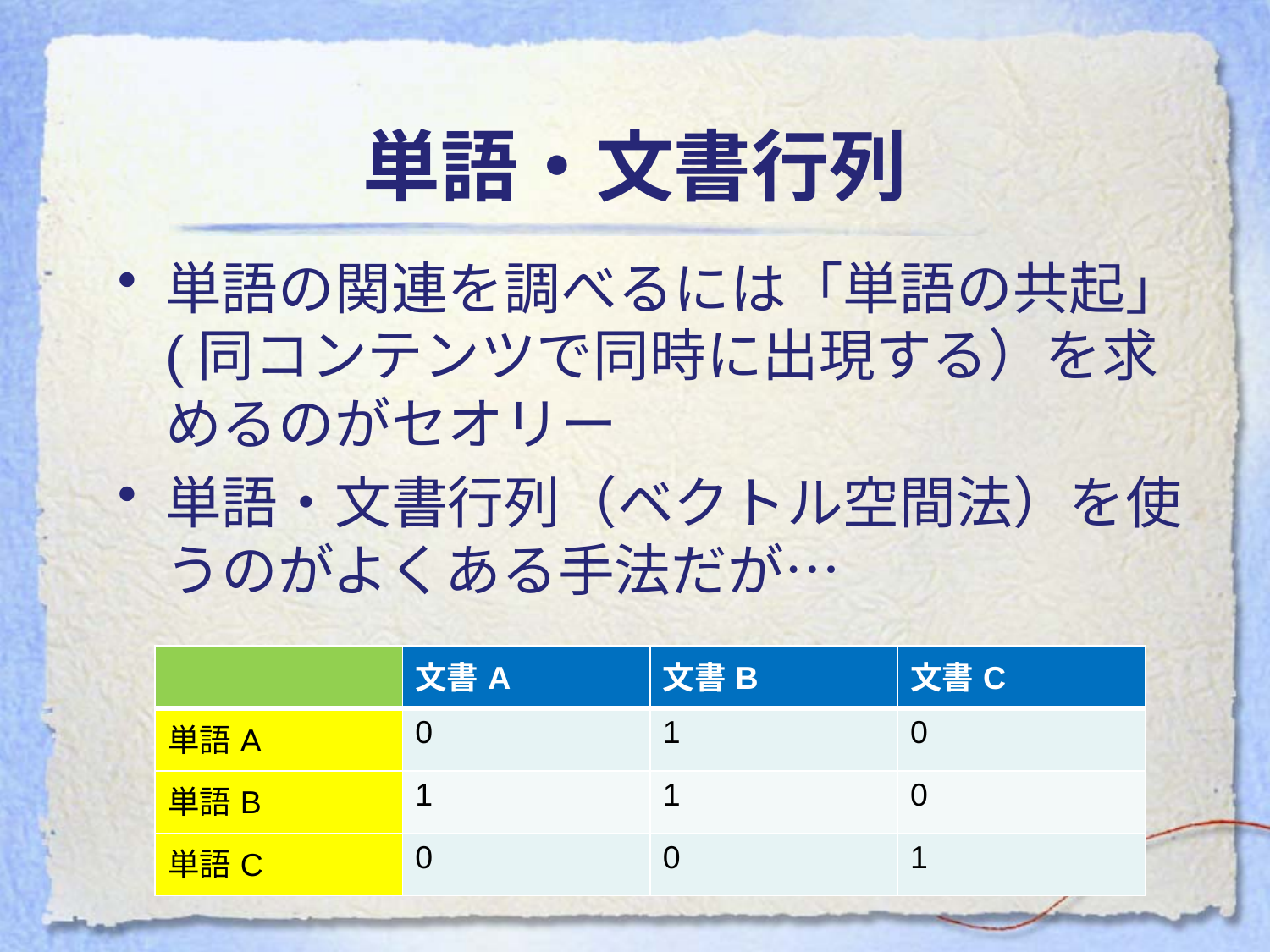

# 単語・文書行列
単語の関連を調べるには「単語の共起」(同コンテンツで同時に出現する）を求めるのがセオリー
単語・文書行列（ベクトル空間法）を使うのがよくある手法だが…
|  | 文書A | 文書B | 文書C |
| --- | --- | --- | --- |
| 単語A | 0 | 1 | 0 |
| 単語B | 1 | 1 | 0 |
| 単語C | 0 | 0 | 1 |